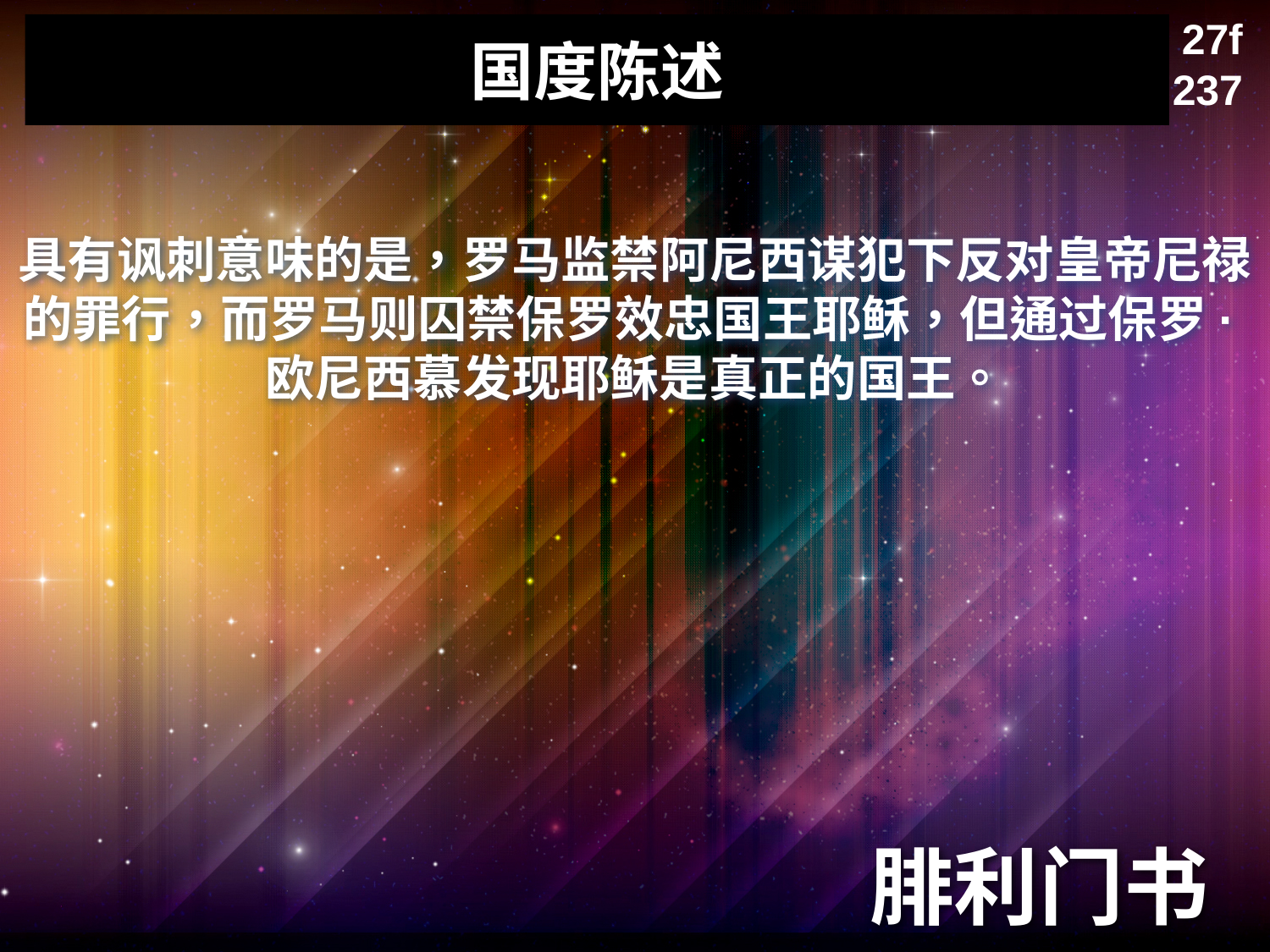

27f
237
# 国度陈述

具有讽刺意味的是，罗马监禁阿尼西谋犯下反对皇帝尼禄的罪行，而罗马则囚禁保罗效忠国王耶稣，但通过保罗·欧尼西慕发现耶稣是真正的国王。
腓利门书